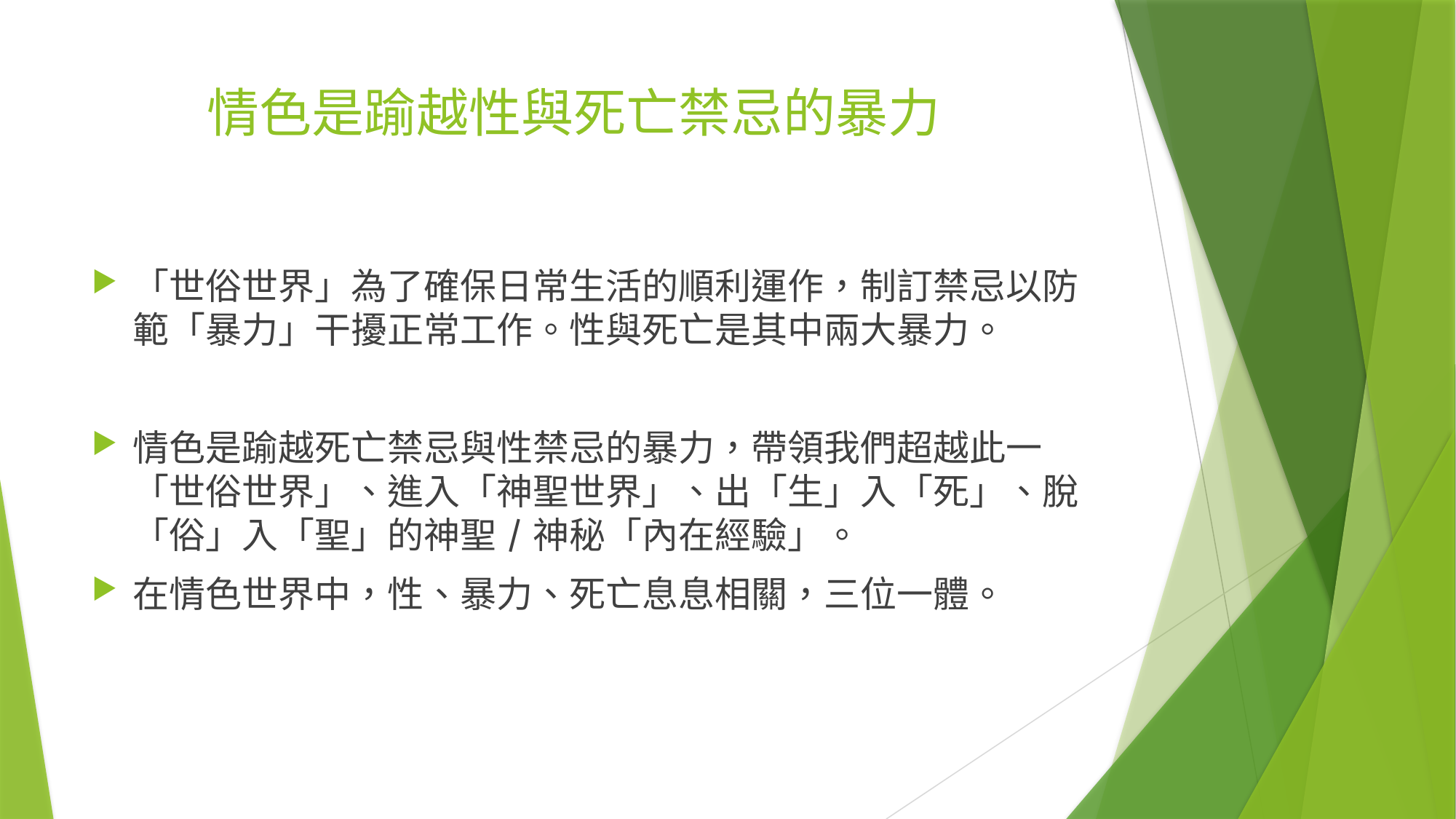

# 情色是踰越性與死亡禁忌的暴力
「世俗世界」為了確保日常生活的順利運作，制訂禁忌以防範「暴力」干擾正常工作。性與死亡是其中兩大暴力。

情色是踰越死亡禁忌與性禁忌的暴力，帶領我們超越此一「世俗世界」、進入「神聖世界」、出「生」入「死」、脫「俗」入「聖」的神聖/神秘「內在經驗」。
在情色世界中，性、暴力、死亡息息相關，三位一體。